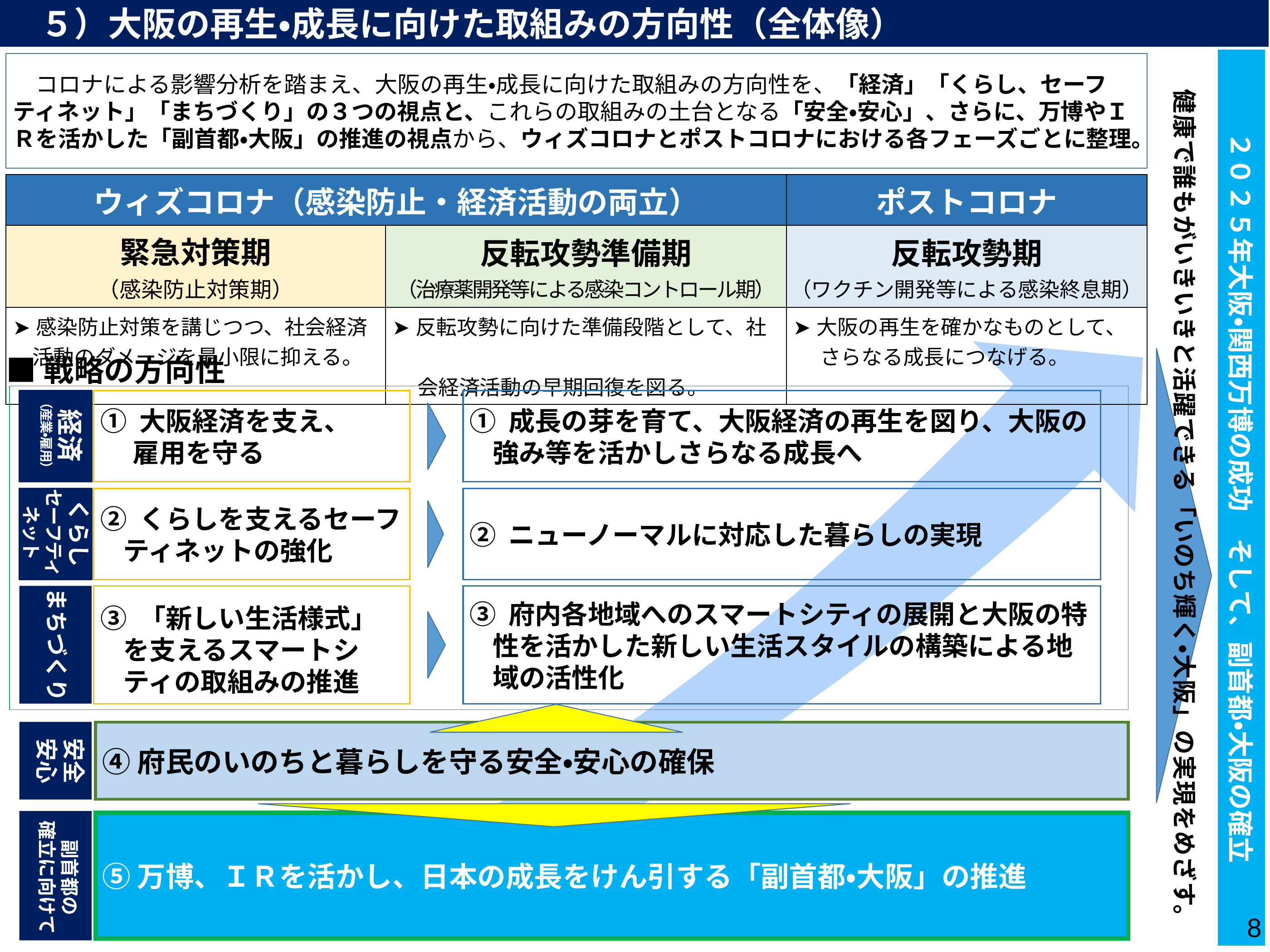

５）大阪の再生・成長に向けた取組みの方向性（全体像）
２０２５年大阪・関西万博の成功　そして、副首都・大阪の確立
　コロナによる影響分析を踏まえ、大阪の再生・成長に向けた取組みの方向性を、「経済」「くらし、セーフティネット」「まちづくり」の３つの視点と、これらの取組みの土台となる「安全・安心」、さらに、万博やＩＲを活かした「副首都・大阪」の推進の視点から、ウィズコロナとポストコロナにおける各フェーズごとに整理。
健康で誰もがいきいきと活躍できる「いのち輝く・大阪」の実現をめざす。
| ウィズコロナ（感染防止・経済活動の両立） |  | ポストコロナ |
| --- | --- | --- |
| 緊急対策期 （感染防止対策期） | 反転攻勢準備期 （治療薬開発等による感染コントロール期） | 反転攻勢期 （ワクチン開発等による感染終息期） |
| ➤感染防止対策を講じつつ、社会経済活動のダメージを最小限に抑える。 | ➤反転攻勢に向けた準備段階として、社　 　 会経済活動の早期回復を図る。 | ➤大阪の再生を確かなものとして、さらなる成長につなげる。 |
■戦略の方向性

経済
（産業・雇用）
➀ 大阪経済を支え、
　 雇用を守る
① 成長の芽を育て、大阪経済の再生を図り、大阪の強み等を活かしさらなる成長へ

くらし
セーフティ
ネット

② くらしを支えるセーフティネットの強化
② ニューノーマルに対応した暮らしの実現

まちづくり

③ 「新しい生活様式」を支えるスマートシティの取組みの推進
③ 府内各地域へのスマートシティの展開と大阪の特性を活かした新しい生活スタイルの構築による地域の活性化

安全
安心
④府民のいのちと暮らしを守る安全・安心の確保

副首都の
確立に向けて

⑤万博、ＩＲを活かし、日本の成長をけん引する「副首都・大阪」の推進
8